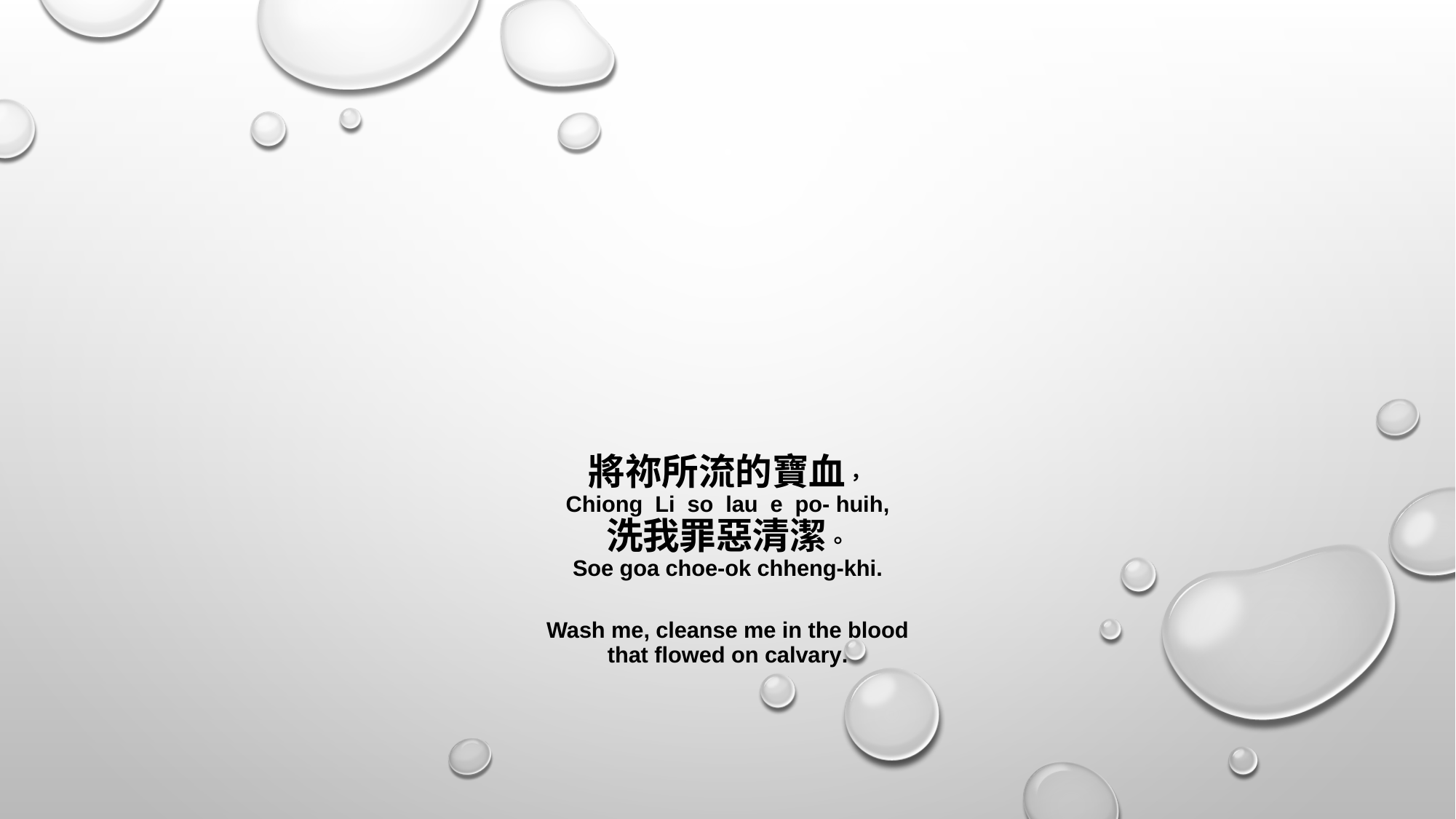

# 將祢所流的寶血， Chiong  Li  so  lau  e  po- huih, 洗我罪惡清潔。 Soe goa choe-ok chheng-khi. Wash me, cleanse me in the blood that flowed on calvary.